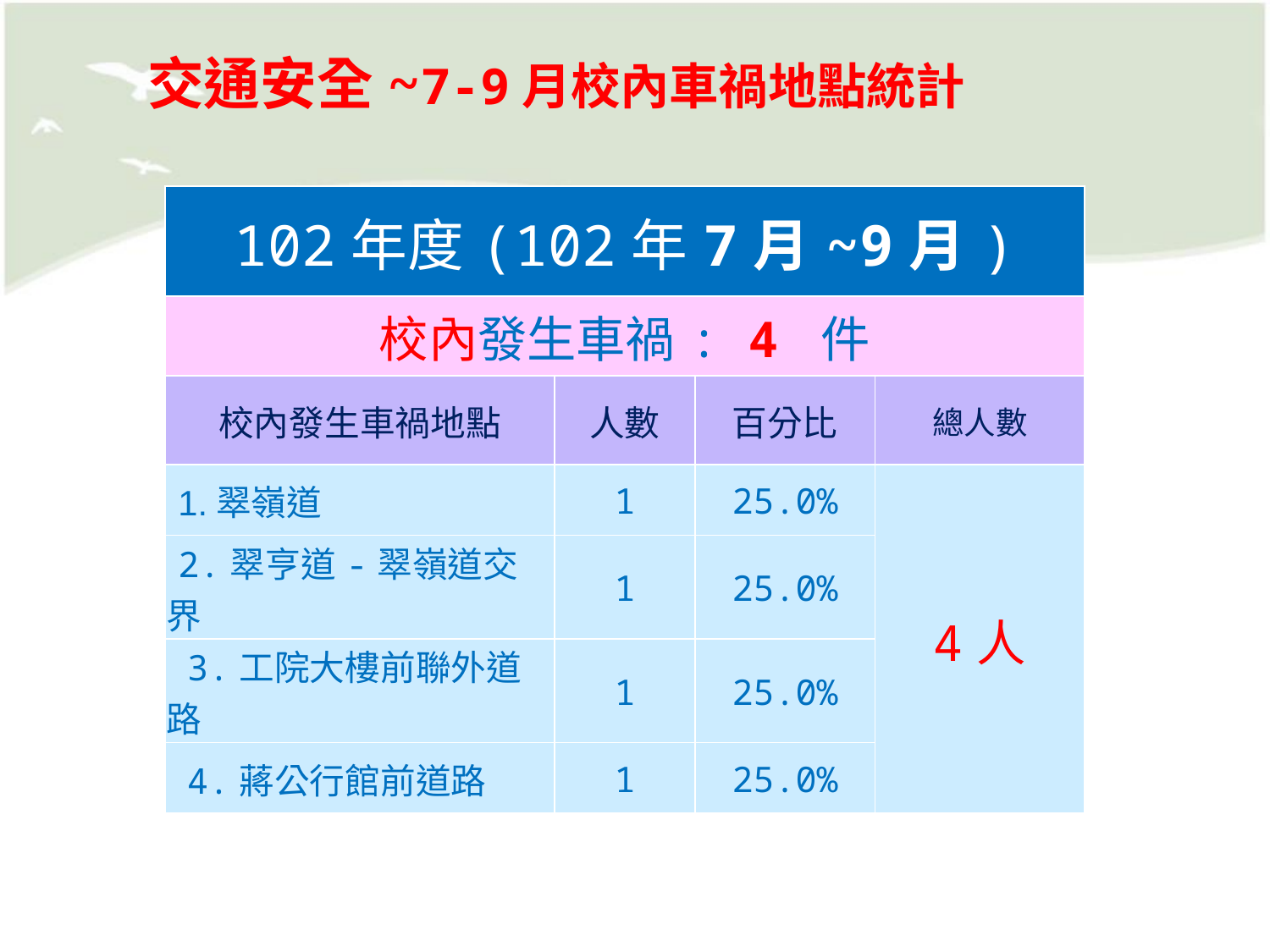

交通安全~7-9月校內車禍地點統計
| 102年度(102年7月~9月) |  |  |  |
| --- | --- | --- | --- |
| 校內發生車禍: 4 件 |  |  |  |
| 校內發生車禍地點 | 人數 | 百分比 | 總人數 |
| 翠嶺道 | 1 | 25.0% | 4人 |
| 2.翠亨道-翠嶺道交界 | 1 | 25.0% |  |
| 3.工院大樓前聯外道路 | 1 | 25.0% |  |
| 4.蔣公行館前道路 | 1 | 25.0% |  |